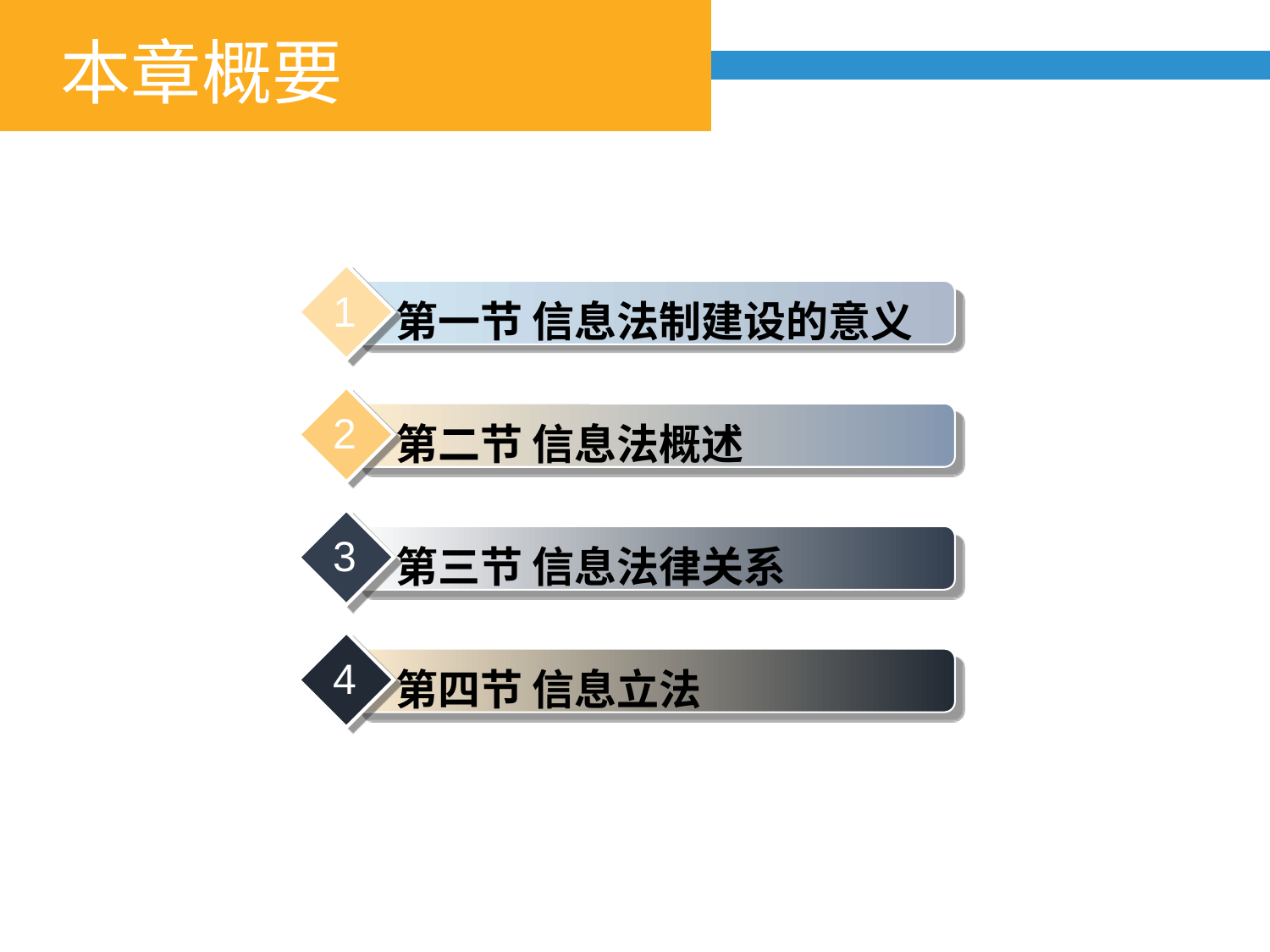

本章概要

1

第一节 信息法制建设的意义

2

第二节 信息法概述

3

第三节 信息法律关系

4

第四节 信息立法